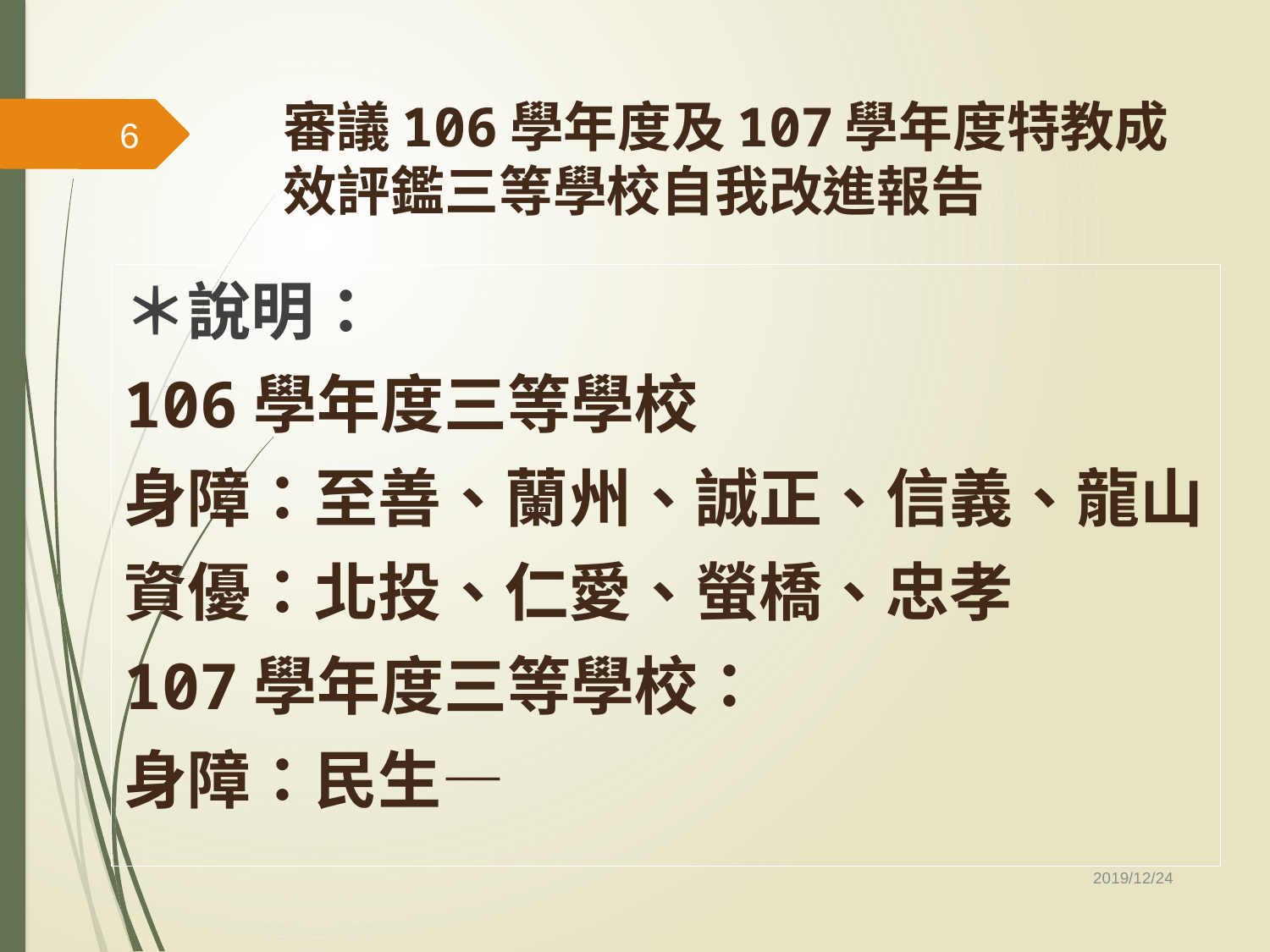

# 審議106學年度及107學年度特教成效評鑑三等學校自我改進報告
6
＊說明：
106學年度三等學校
身障：至善、蘭州、誠正、信義、龍山
資優：北投、仁愛、螢橋、忠孝
107學年度三等學校：
身障：民生—

2019/12/24